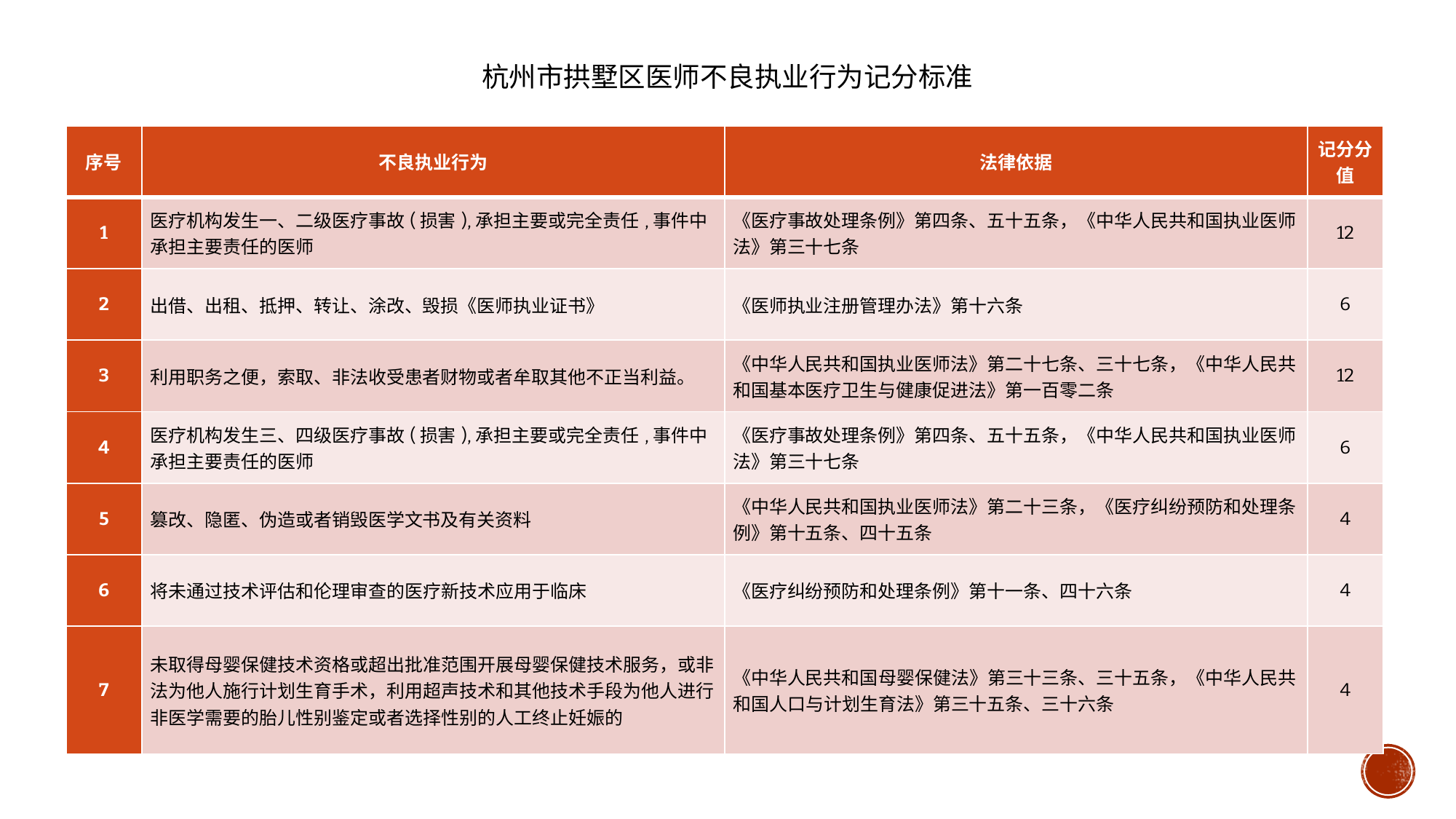

# 杭州市拱墅区医师不良执业行为记分标准
| 序号 | 不良执业行为 | 法律依据 | 记分分值 |
| --- | --- | --- | --- |
| 1 | 医疗机构发生一、二级医疗事故(损害),承担主要或完全责任,事件中承担主要责任的医师 | 《医疗事故处理条例》第四条、五十五条，《中华人民共和国执业医师法》第三十七条 | 12 |
| 2 | 出借、出租、抵押、转让、涂改、毁损《医师执业证书》 | 《医师执业注册管理办法》第十六条 | 6 |
| 3 | 利用职务之便，索取、非法收受患者财物或者牟取其他不正当利益。 | 《中华人民共和国执业医师法》第二十七条、三十七条，《中华人民共和国基本医疗卫生与健康促进法》第一百零二条 | 12 |
| 4 | 医疗机构发生三、四级医疗事故(损害),承担主要或完全责任,事件中承担主要责任的医师 | 《医疗事故处理条例》第四条、五十五条，《中华人民共和国执业医师法》第三十七条 | 6 |
| 5 | 篡改、隐匿、伪造或者销毁医学文书及有关资料 | 《中华人民共和国执业医师法》第二十三条，《医疗纠纷预防和处理条例》第十五条、四十五条 | 4 |
| 6 | 将未通过技术评估和伦理审查的医疗新技术应用于临床 | 《医疗纠纷预防和处理条例》第十一条、四十六条 | 4 |
| 7 | 未取得母婴保健技术资格或超出批准范围开展母婴保健技术服务，或非法为他人施行计划生育手术，利用超声技术和其他技术手段为他人进行非医学需要的胎儿性别鉴定或者选择性别的人工终止妊娠的 | 《中华人民共和国母婴保健法》第三十三条、三十五条，《中华人民共和国人口与计划生育法》第三十五条、三十六条 | 4 |